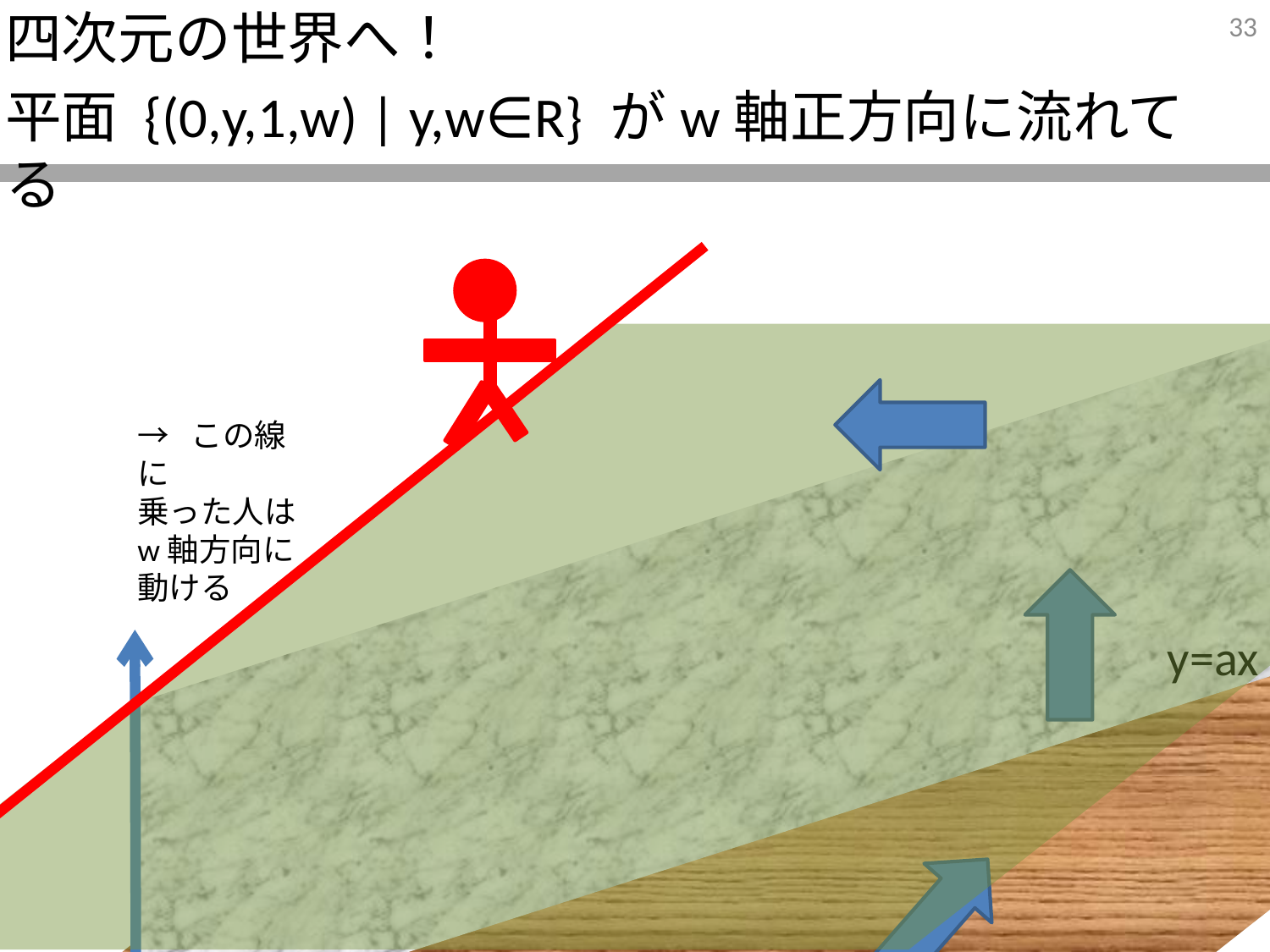

四次元の世界へ！
平面 {(0,y,1,w) | y,w∈R} がw軸正方向に流れてる

→  この線に
乗った人は
w軸方向に
動ける

y=ax

S